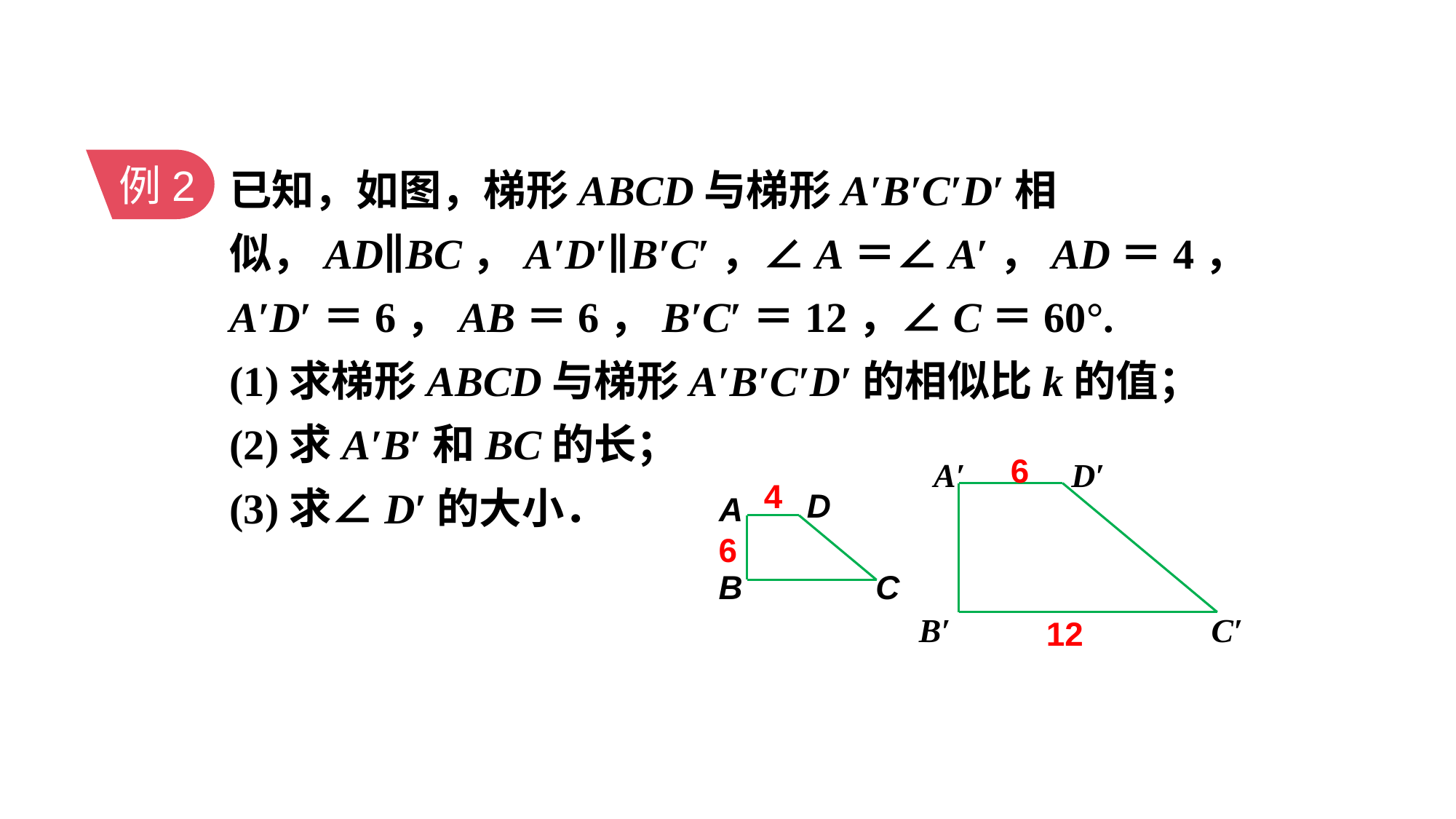

已知，如图，梯形ABCD与梯形A′B′C′D′相似，AD∥BC，A′D′∥B′C′，∠A＝∠A′，AD＝4，
A′D′＝6，AB＝6，B′C′＝12，∠C＝60°.
(1)求梯形ABCD与梯形A′B′C′D′的相似比k的值；
(2)求A′B′和BC的长；
(3)求∠D′的大小．
例2
6
A′
D′
D
A
C
B
B′
C′
4
6
12